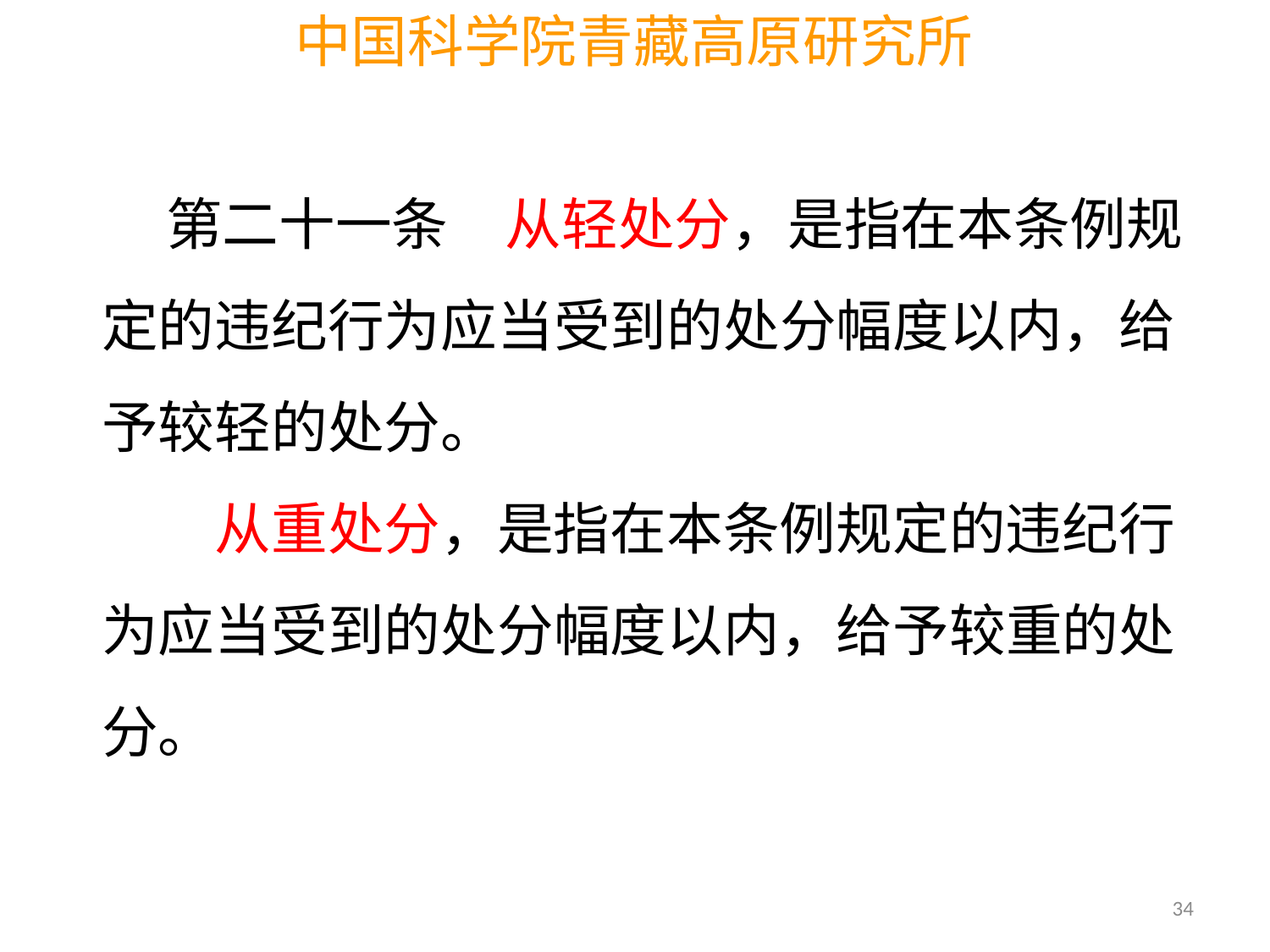

第二十一条　从轻处分，是指在本条例规定的违纪行为应当受到的处分幅度以内，给予较轻的处分。
　　从重处分，是指在本条例规定的违纪行为应当受到的处分幅度以内，给予较重的处分。
34